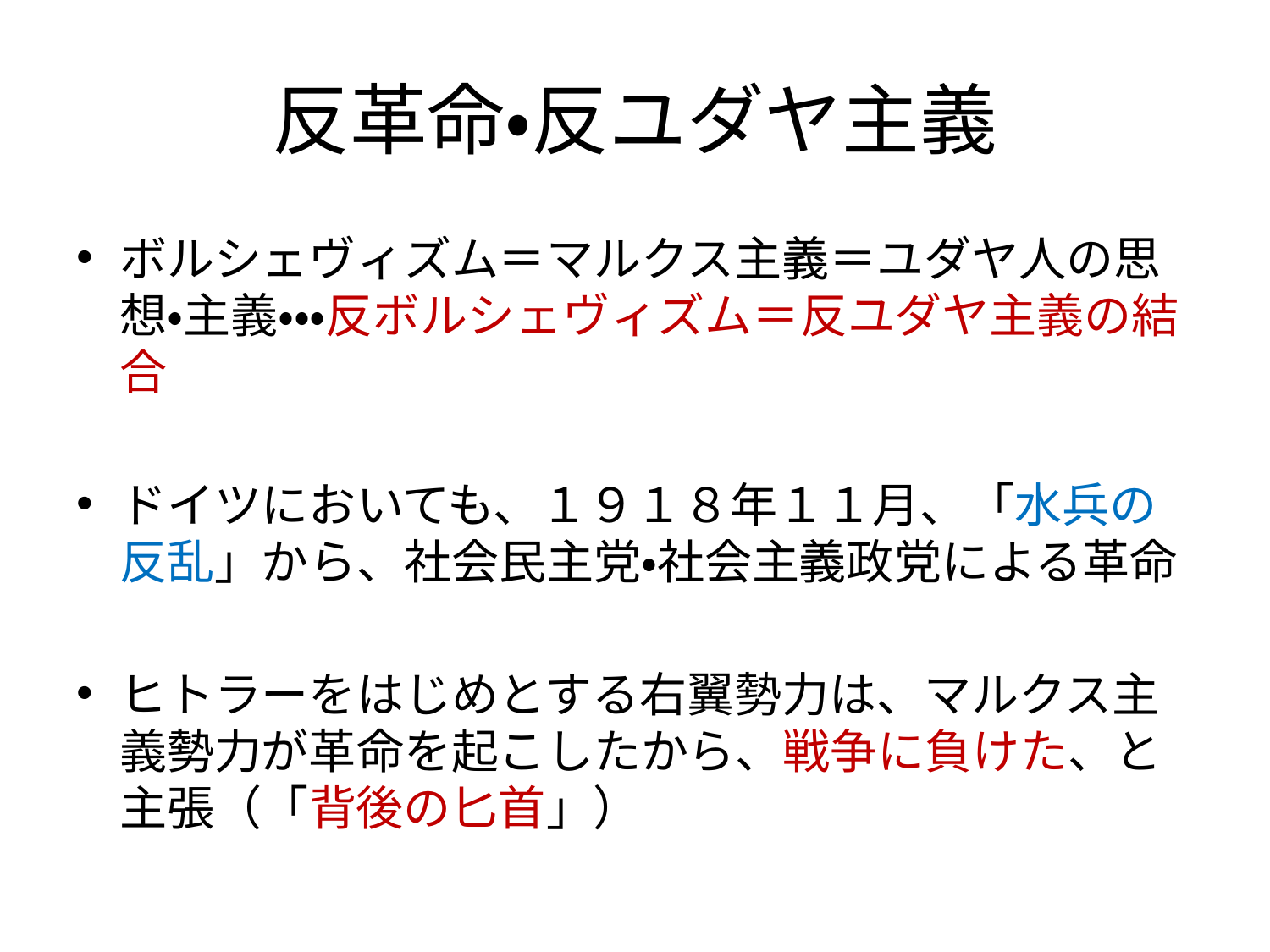

# 反革命・反ユダヤ主義
ボルシェヴィズム＝マルクス主義＝ユダヤ人の思想・主義・・・反ボルシェヴィズム＝反ユダヤ主義の結合

ドイツにおいても、１９１８年１１月、「水兵の反乱」から、社会民主党・社会主義政党による革命

ヒトラーをはじめとする右翼勢力は、マルクス主義勢力が革命を起こしたから、戦争に負けた、と主張（「背後の匕首」）